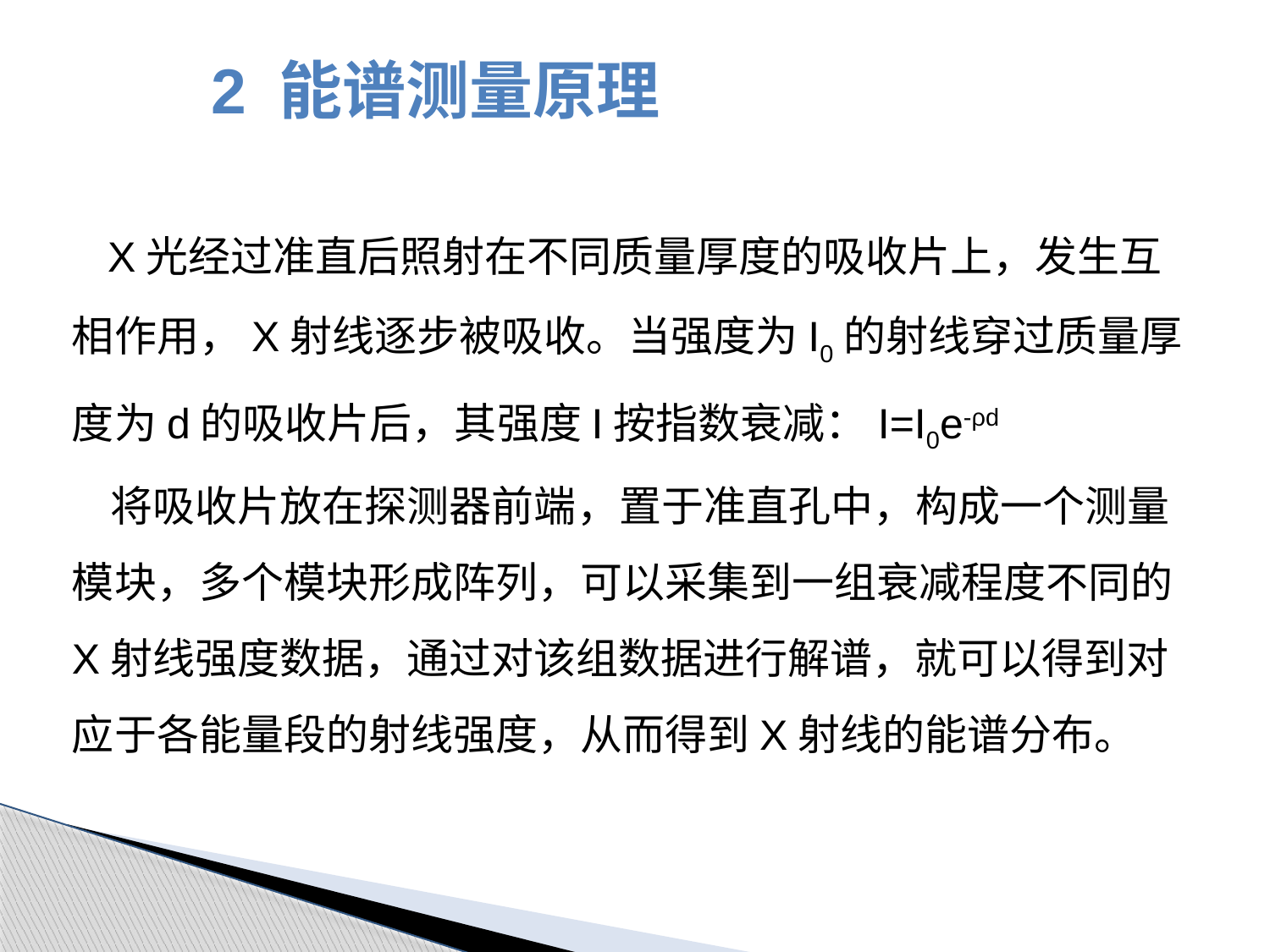

2 能谱测量原理
   X光经过准直后照射在不同质量厚度的吸收片上，发生互相作用，X射线逐步被吸收。当强度为I0的射线穿过质量厚度为d的吸收片后，其强度I按指数衰减：I=I0e-ρd
   将吸收片放在探测器前端，置于准直孔中，构成一个测量模块，多个模块形成阵列，可以采集到一组衰减程度不同的X射线强度数据，通过对该组数据进行解谱，就可以得到对应于各能量段的射线强度，从而得到X射线的能谱分布。